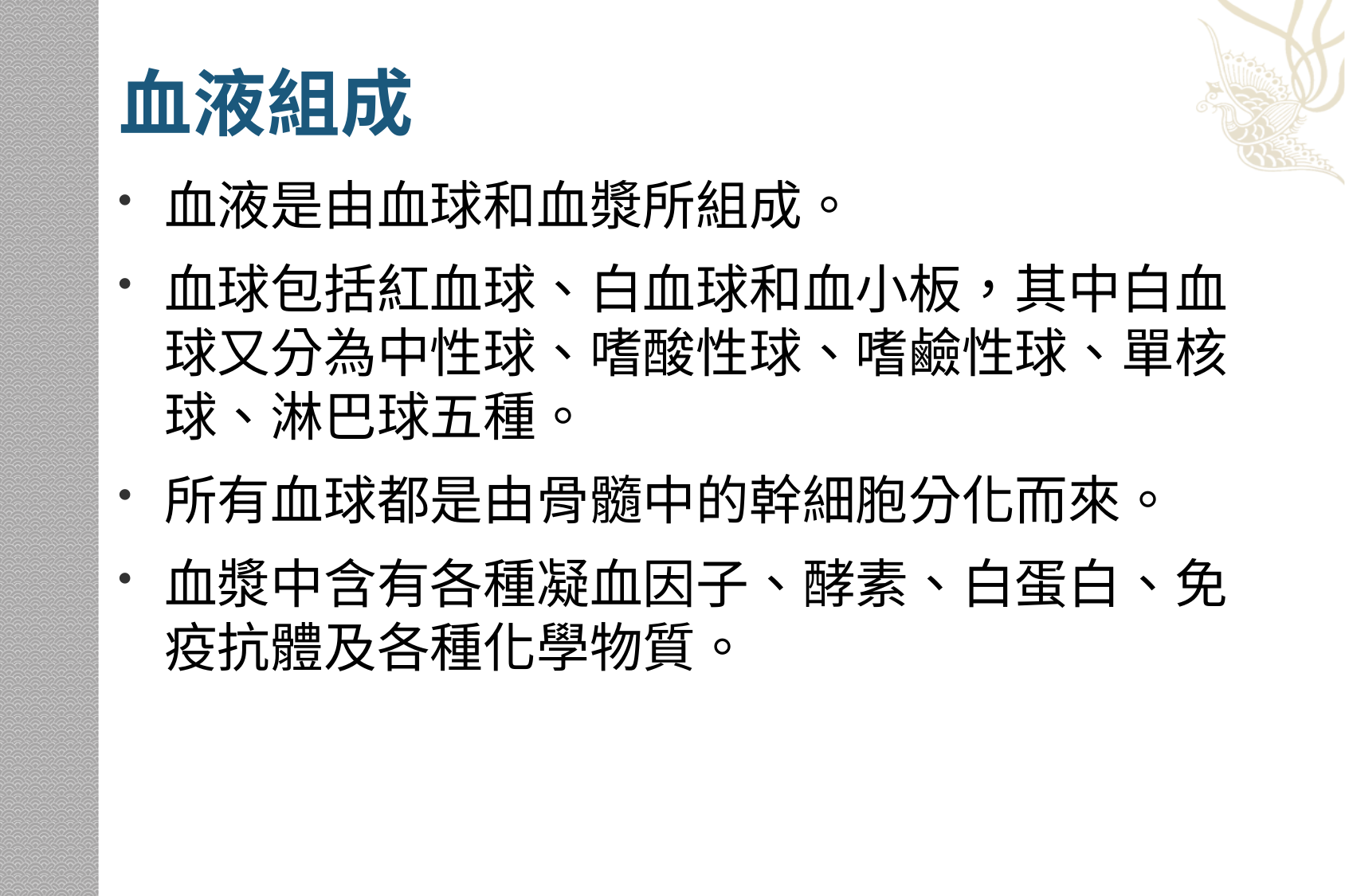

# 血液組成
血液是由血球和血漿所組成。
血球包括紅血球、白血球和血小板，其中白血球又分為中性球、嗜酸性球、嗜鹼性球、單核球、淋巴球五種。
所有血球都是由骨髓中的幹細胞分化而來。
血漿中含有各種凝血因子、酵素、白蛋白、免疫抗體及各種化學物質。